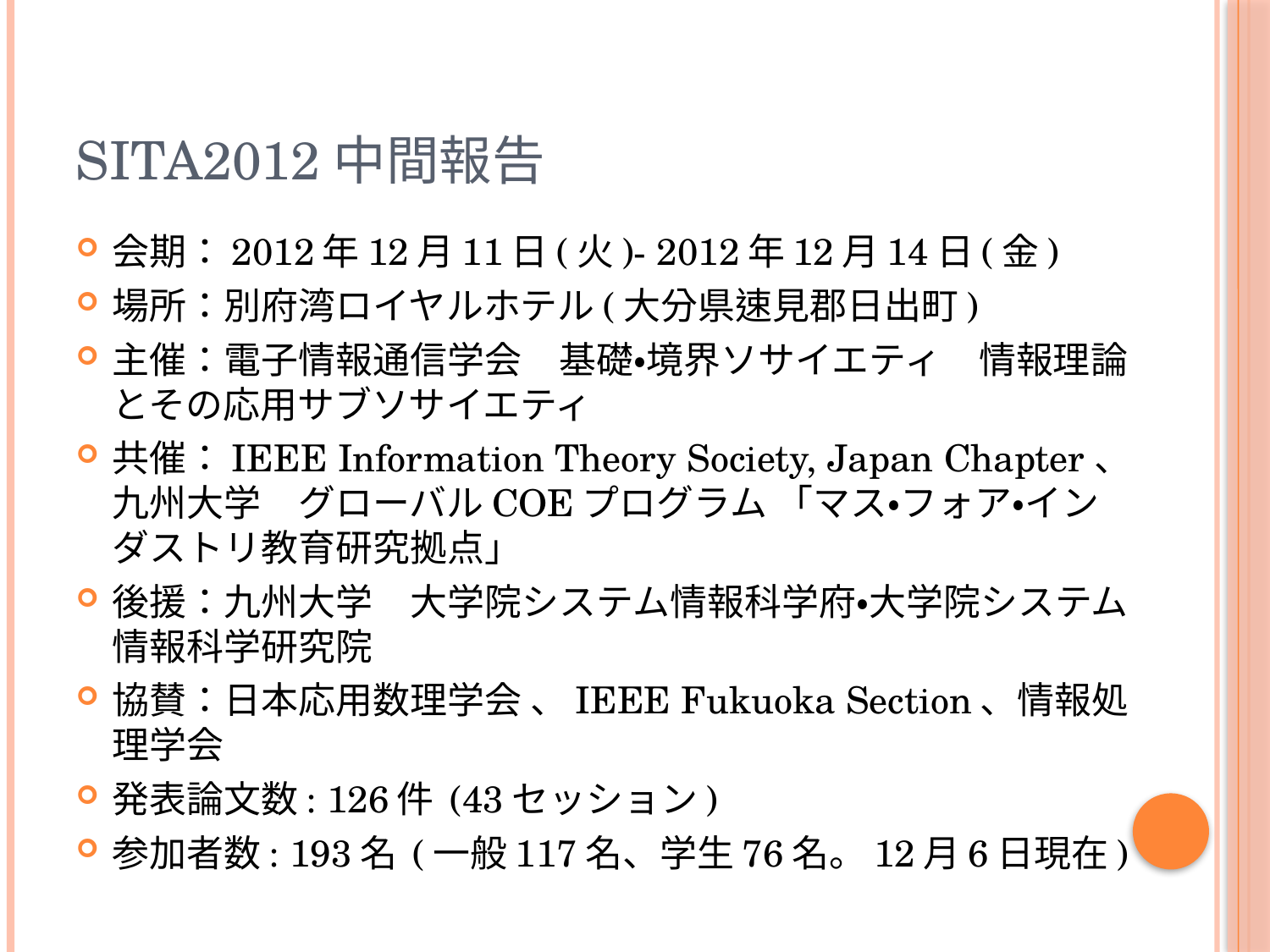

# SITA2012中間報告
会期：2012年12月11日(火)- 2012年12月14日(金)
場所：別府湾ロイヤルホテル(大分県速見郡日出町)
主催：電子情報通信学会　基礎・境界ソサイエティ　情報理論とその応用サブソサイエティ
共催：IEEE Information Theory Society, Japan Chapter、
九州大学　グローバルCOEプログラム 「マス・フォア・インダストリ教育研究拠点」
後援：九州大学　大学院システム情報科学府・大学院システム情報科学研究院
協賛：日本応用数理学会 、IEEE Fukuoka Section、情報処理学会
発表論文数: 126件 (43セッション)
参加者数: 193名 (一般117名、学生76名。12月6日現在)